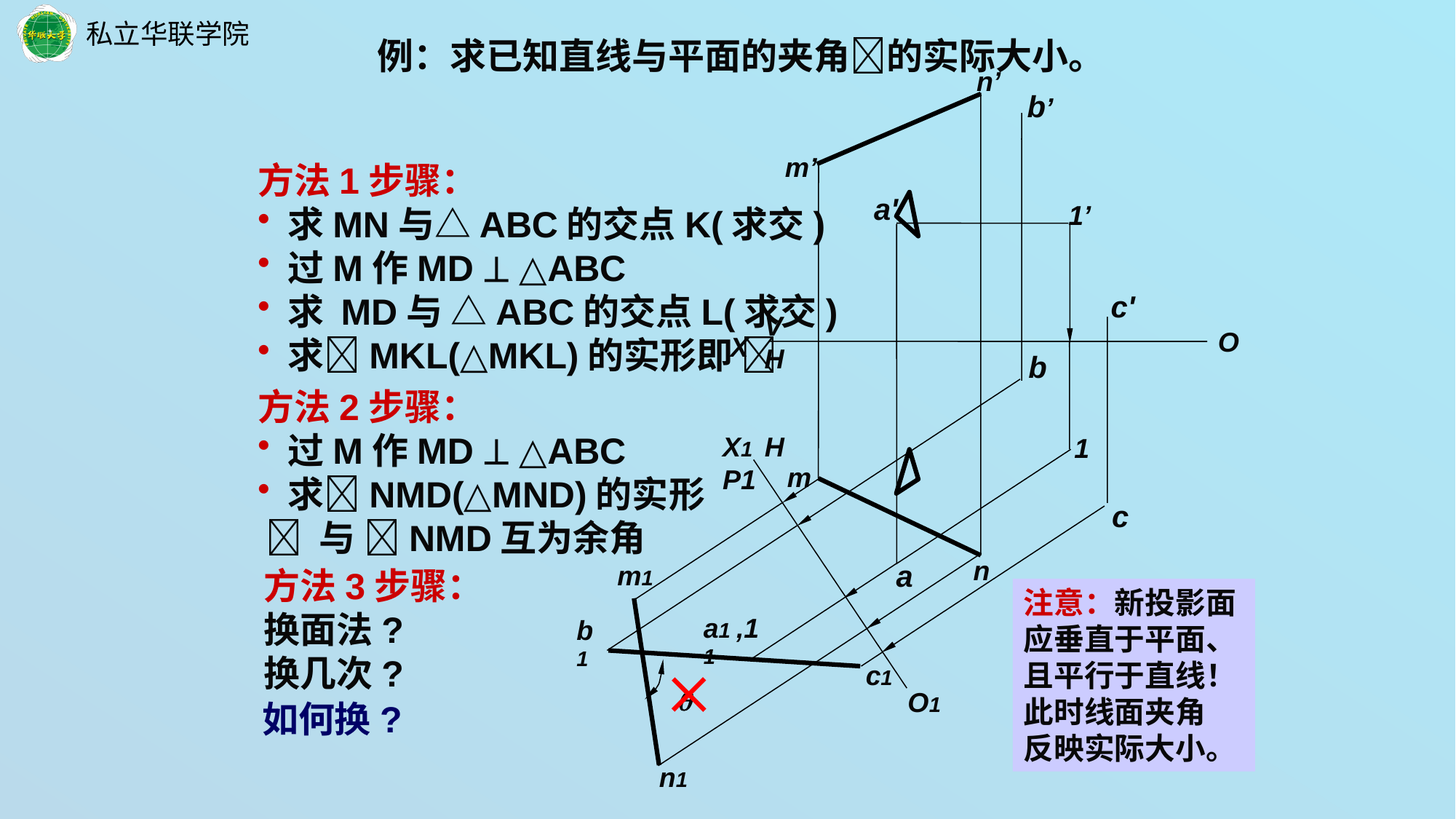

例：求已知直线与平面的夹角θ的实际大小。
n’
b’

m’
方法1步骤：
 求MN与△ABC的交点K(求交)
 过M作MD ⊥ △ABC
 求 MD与 △ABC的交点L(求交)
 求∠MKL(△MKL)的实形即 θ

a'

1’

c'
V
H
X

O

b

方法2步骤：
 过M作MD ⊥ △ABC
 求∠NMD(△MND)的实形
 θ 与 ∠NMD互为余角

X1  H
P1
1

m

c

n
a
m1

方法3步骤：
换面法?
换几次?

注意：新投影面
应垂直于平面、
且平行于直线！
此时线面夹角
反映实际大小。

a1 ,11
b1

c1

θ

O1
如何换?
n1